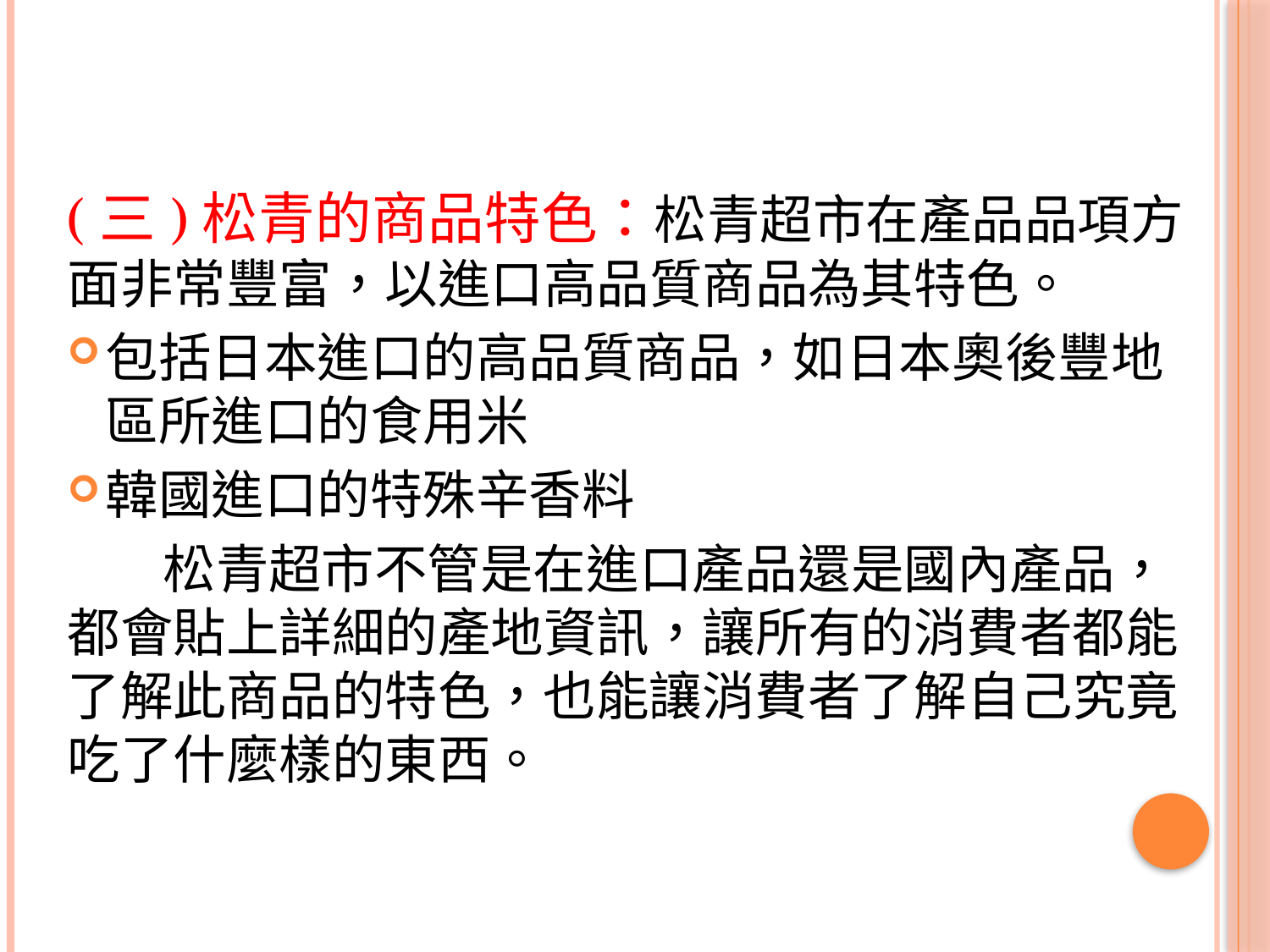

(三)松青的商品特色：松青超市在產品品項方面非常豐富，以進口高品質商品為其特色。
包括日本進口的高品質商品，如日本奧後豐地區所進口的食用米
韓國進口的特殊辛香料
       松青超市不管是在進口產品還是國內產品，都會貼上詳細的產地資訊，讓所有的消費者都能了解此商品的特色，也能讓消費者了解自己究竟吃了什麼樣的東西。